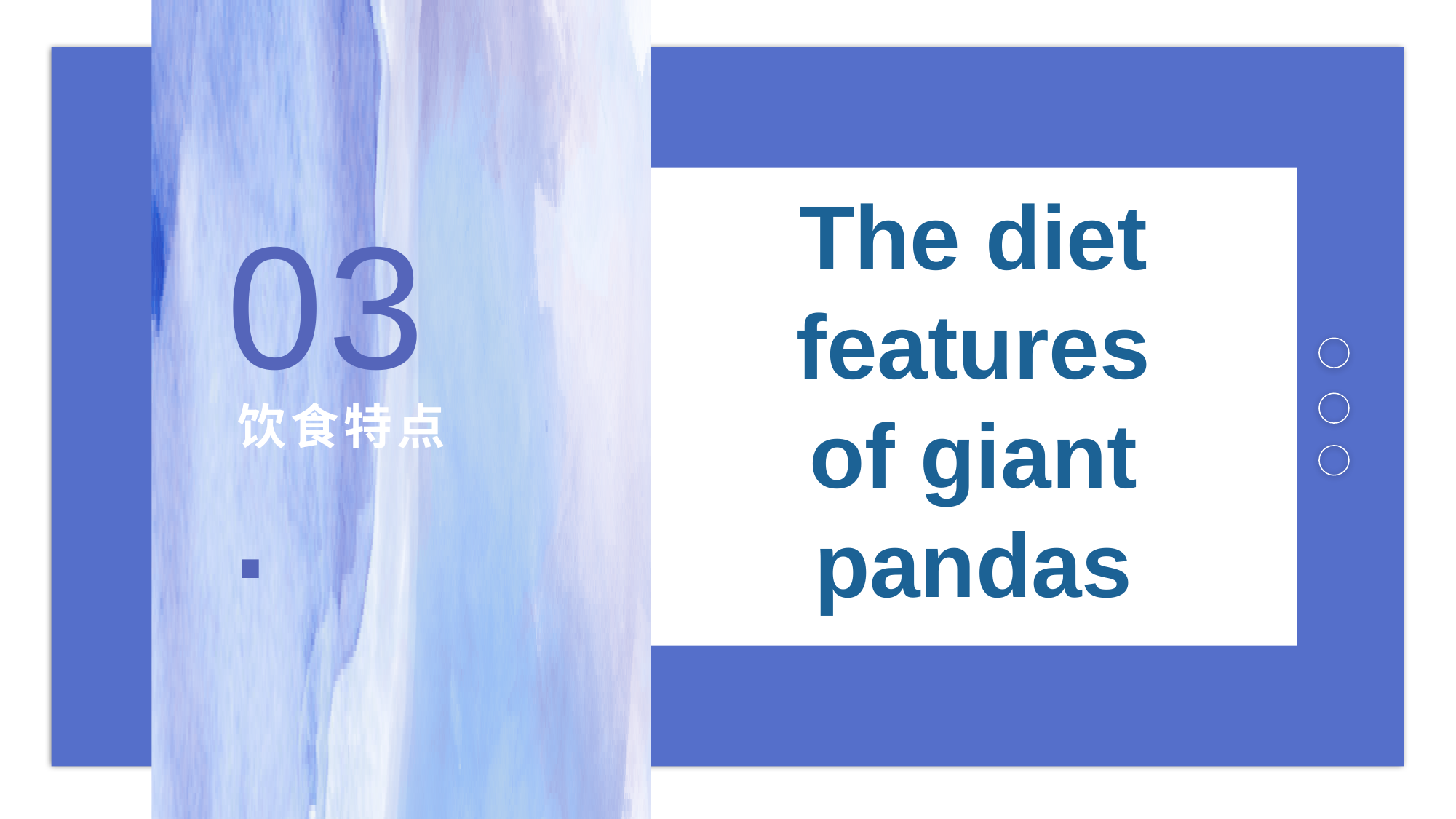

The diet features of giant pandas
03.
饮食特点